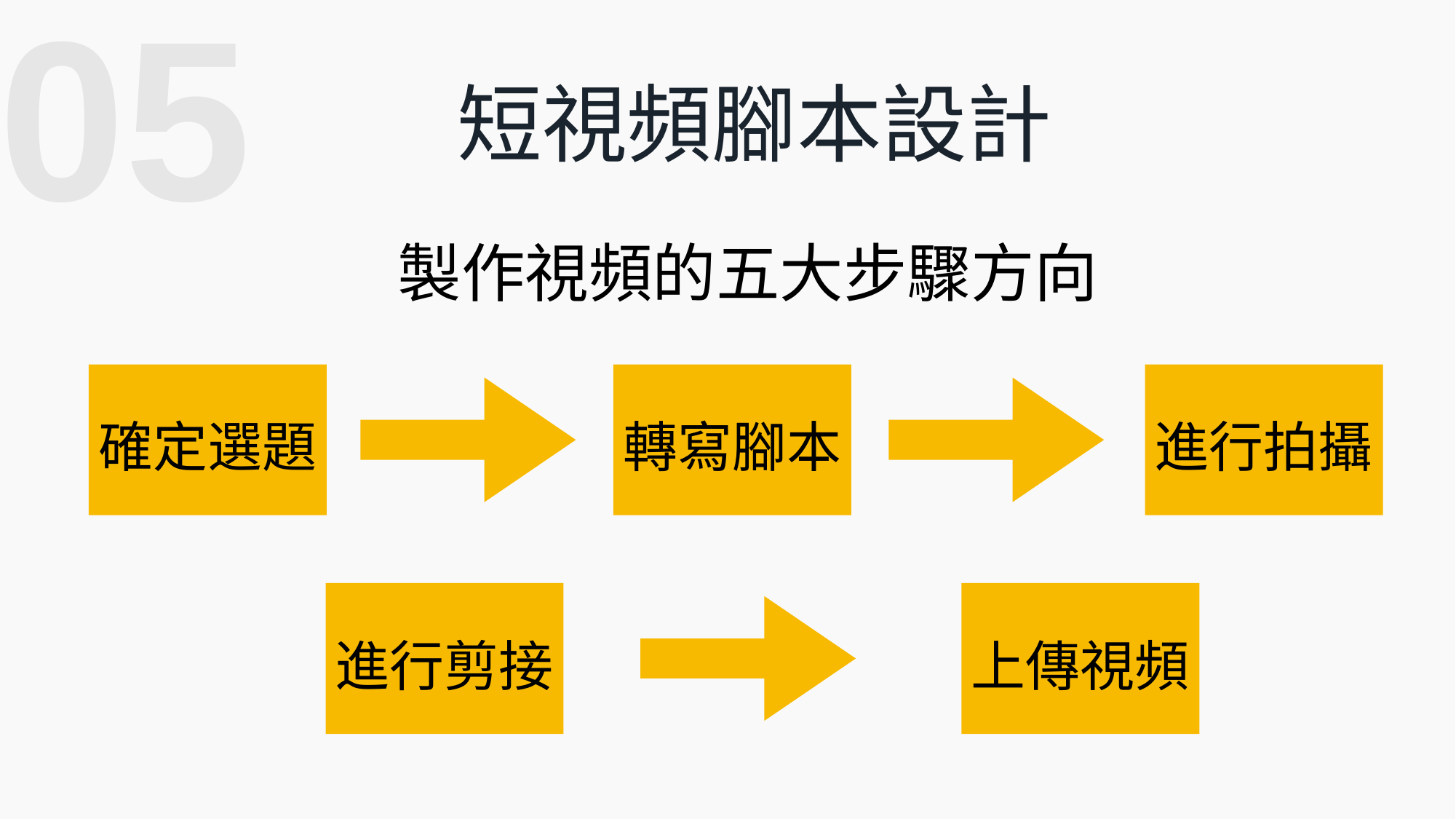

05
43
短視頻腳本設計
製作視頻的五大步驟方向

確定選題
轉寫腳本
進行拍攝

進行剪接
上傳視頻
、